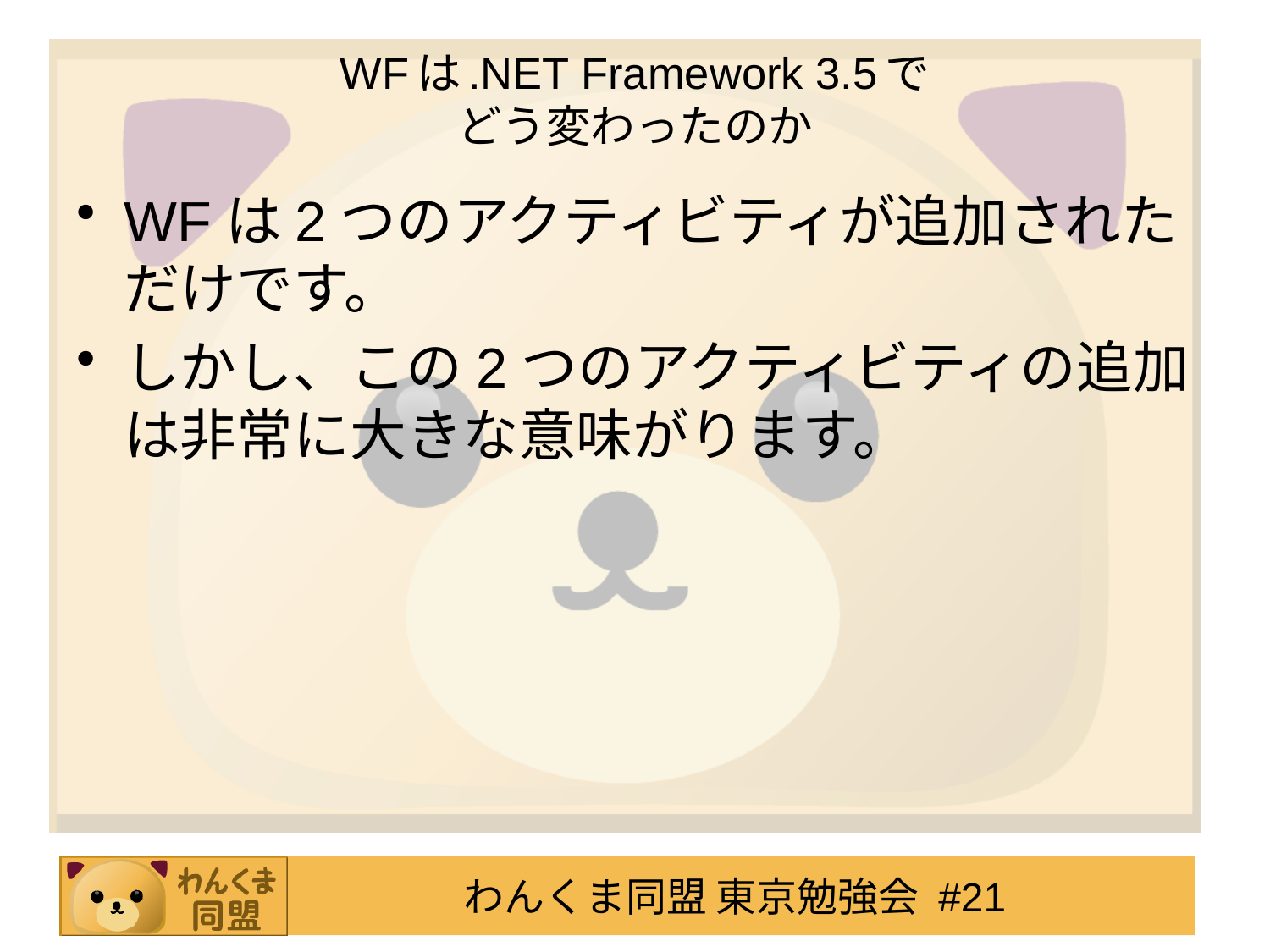

# WFは.NET Framework 3.5で どう変わったのか
WFは2つのアクティビティが追加されただけです。
しかし、この2つのアクティビティの追加は非常に大きな意味がります。